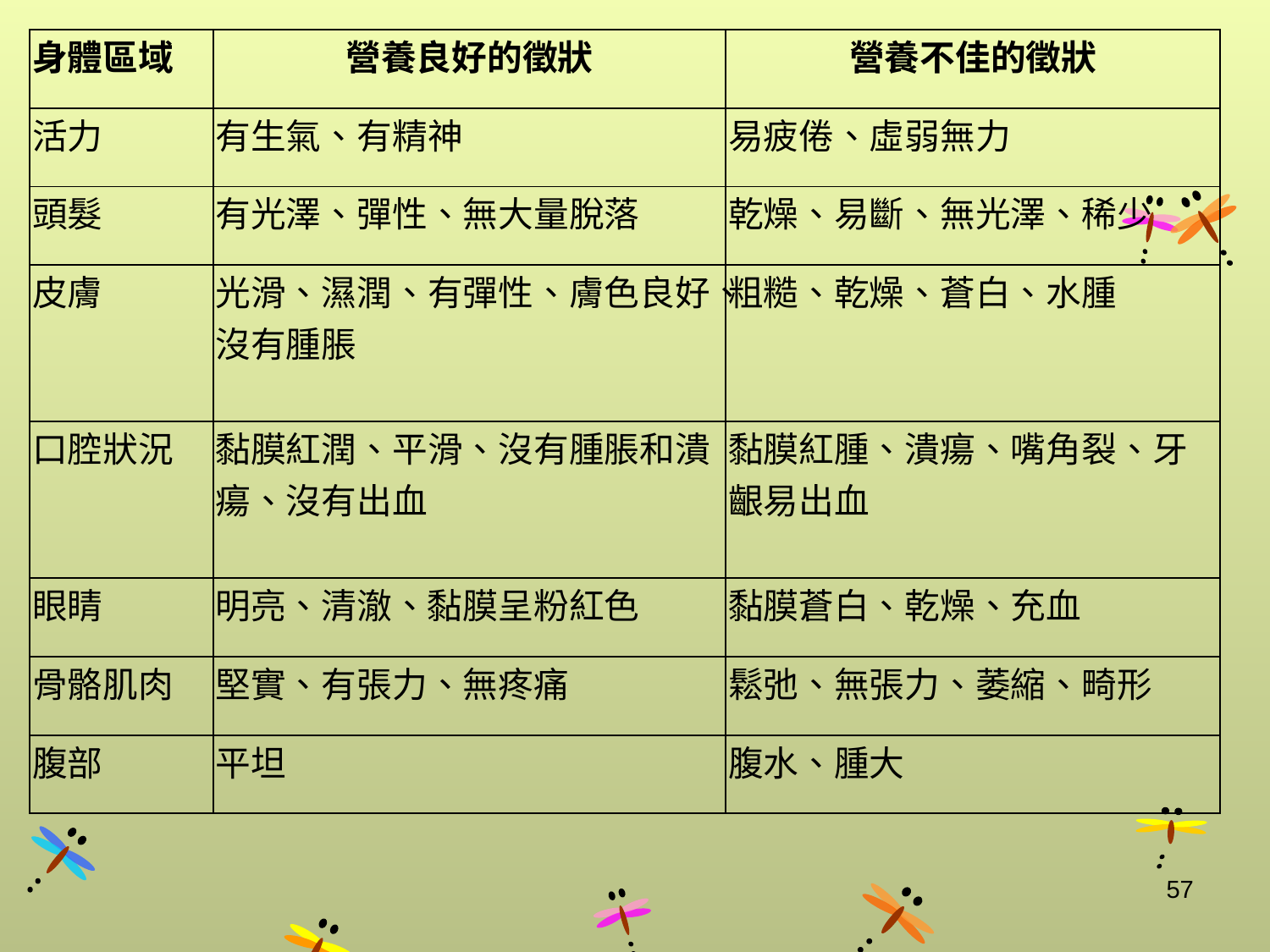

| 身體區域 | 營養良好的徵狀 | 營養不佳的徵狀 |
| --- | --- | --- |
| 活力 | 有生氣、有精神 | 易疲倦、虛弱無力 |
| 頭髮 | 有光澤、彈性、無大量脫落 | 乾燥、易斷、無光澤、稀少 |
| 皮膚 | 光滑、濕潤、有彈性、膚色良好、沒有腫脹 | 粗糙、乾燥、蒼白、水腫 |
| 口腔狀況 | 黏膜紅潤、平滑、沒有腫脹和潰瘍、沒有出血 | 黏膜紅腫、潰瘍、嘴角裂、牙齦易出血 |
| 眼睛 | 明亮、清澈、黏膜呈粉紅色 | 黏膜蒼白、乾燥、充血 |
| 骨骼肌肉 | 堅實、有張力、無疼痛 | 鬆弛、無張力、萎縮、畸形 |
| 腹部 | 平坦 | 腹水、腫大 |
57